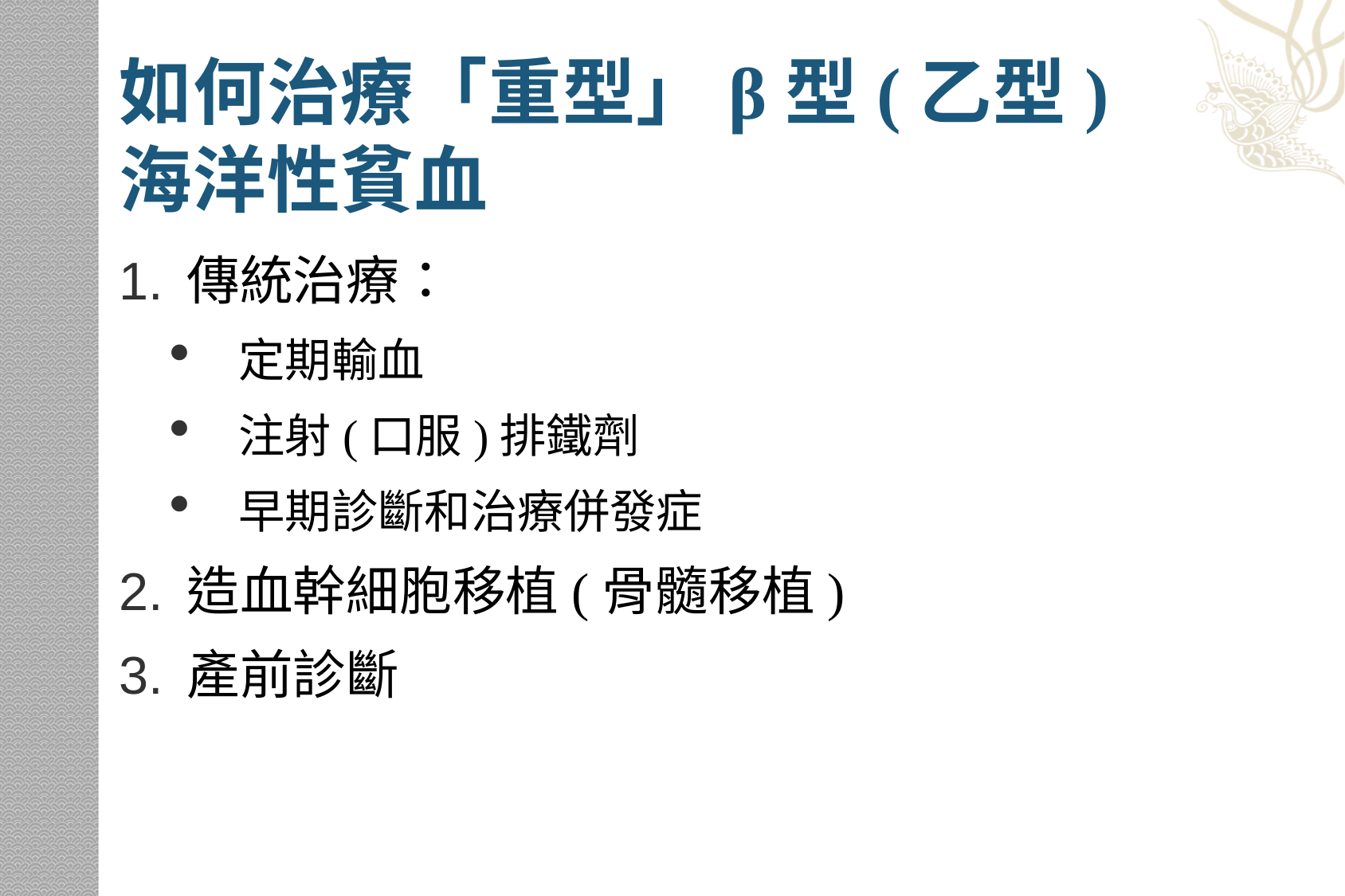

# 如何治療「重型」β型(乙型) 海洋性貧血
傳統治療：
定期輸血
注射(口服)排鐵劑
早期診斷和治療併發症
造血幹細胞移植(骨髓移植)
產前診斷